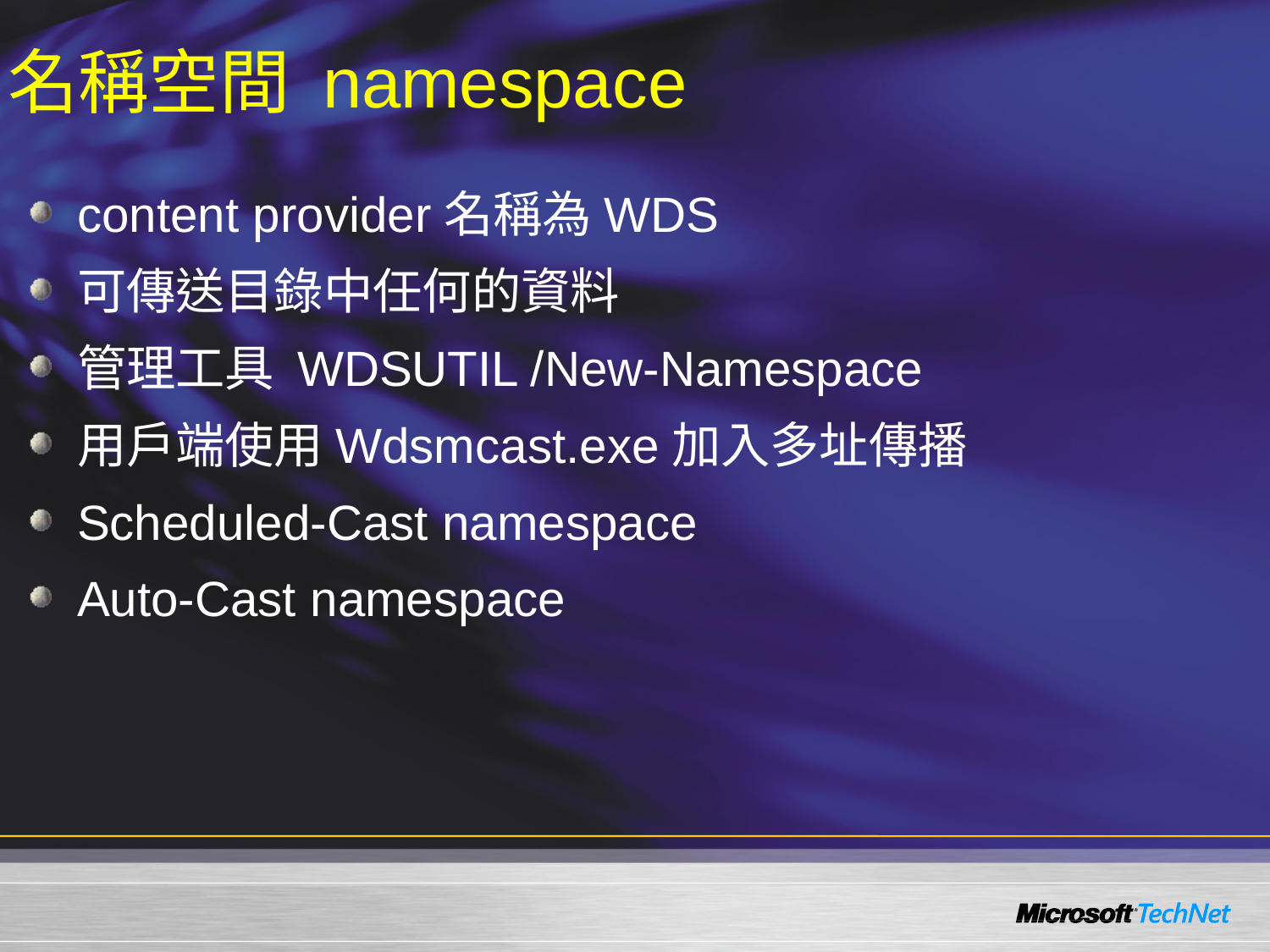

# 名稱空間 namespace
content provider名稱為WDS
可傳送目錄中任何的資料
管理工具 WDSUTIL /New-Namespace
用戶端使用Wdsmcast.exe加入多址傳播
Scheduled-Cast namespace
Auto-Cast namespace